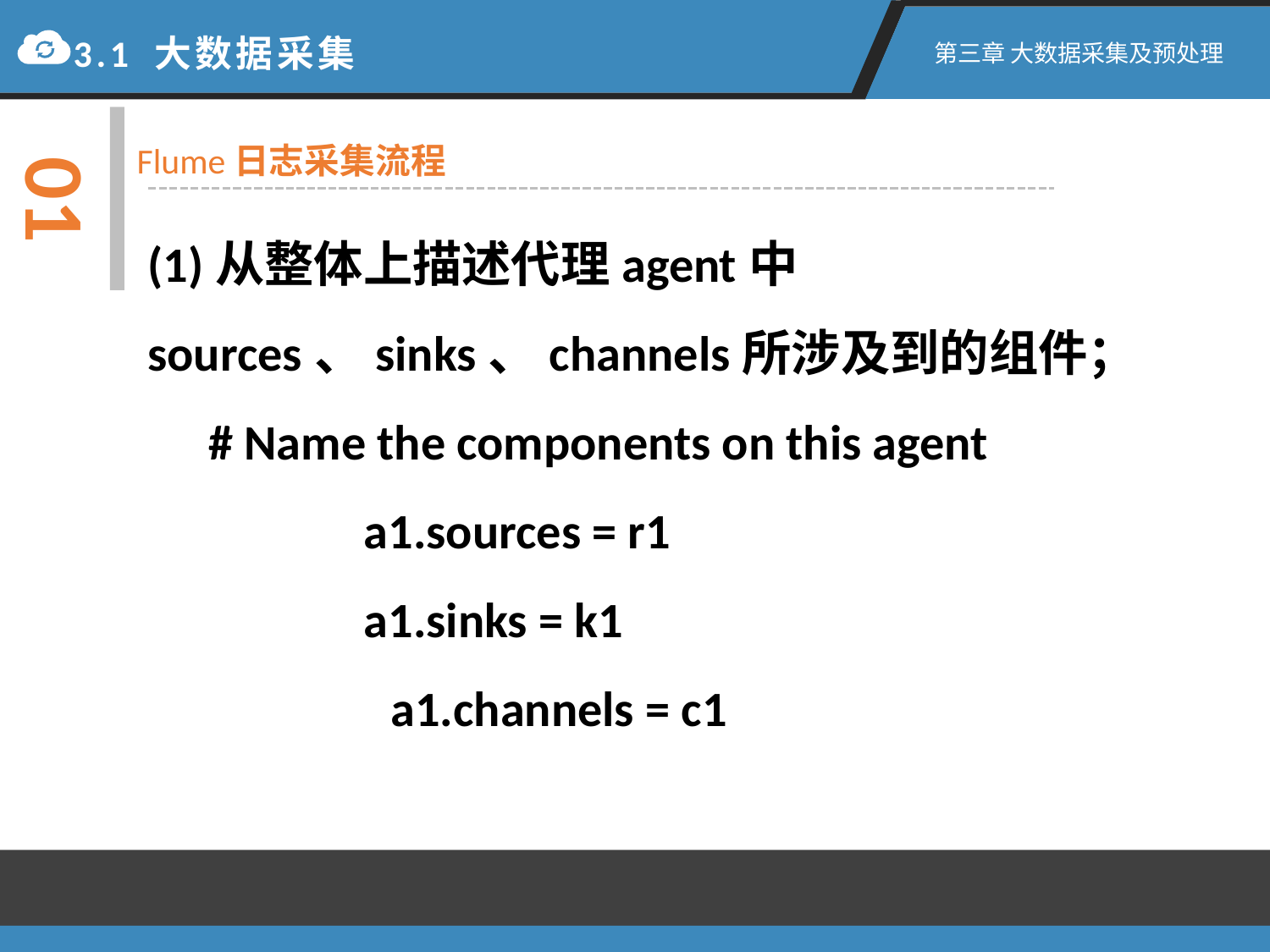

3.1 大数据采集

第三章 大数据采集及预处理

01
Flume日志采集流程
(1)从整体上描述代理agent中sources、sinks、channels所涉及到的组件；
　# Name the components on this agent
   　　　 a1.sources = r1
   　　　 a1.sinks = k1
  　　　　a1.channels = c1